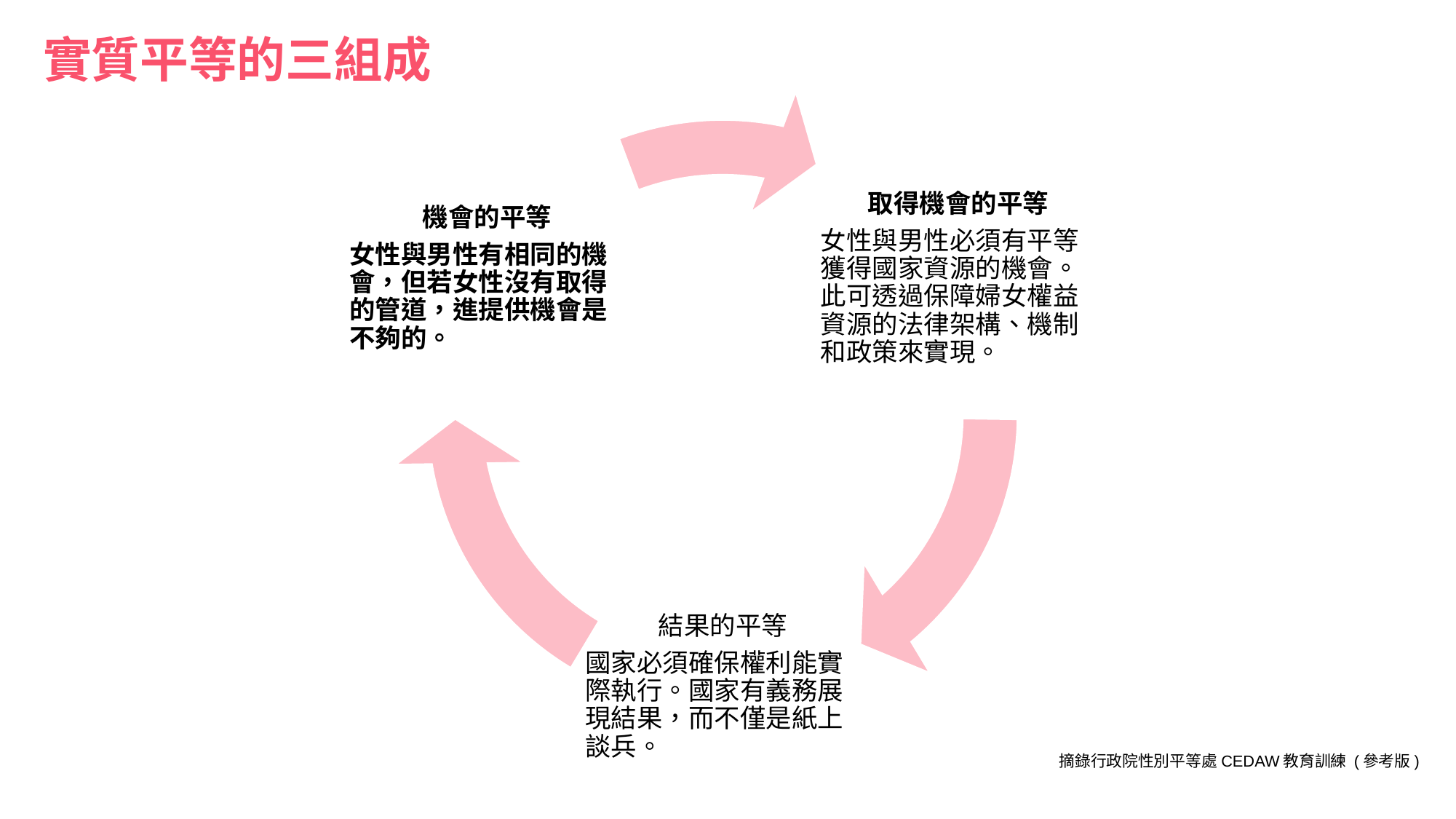

實質平等的三組成
取得機會的平等
女性與男性必須有平等獲得國家資源的機會。此可透過保障婦女權益資源的法律架構、機制和政策來實現。
結果的平等
國家必須確保權利能實際執行。國家有義務展現結果，而不僅是紙上談兵。
機會的平等
女性與男性有相同的機會，但若女性沒有取得的管道，進提供機會是不夠的。
摘錄行政院性別平等處CEDAW教育訓練 (參考版)